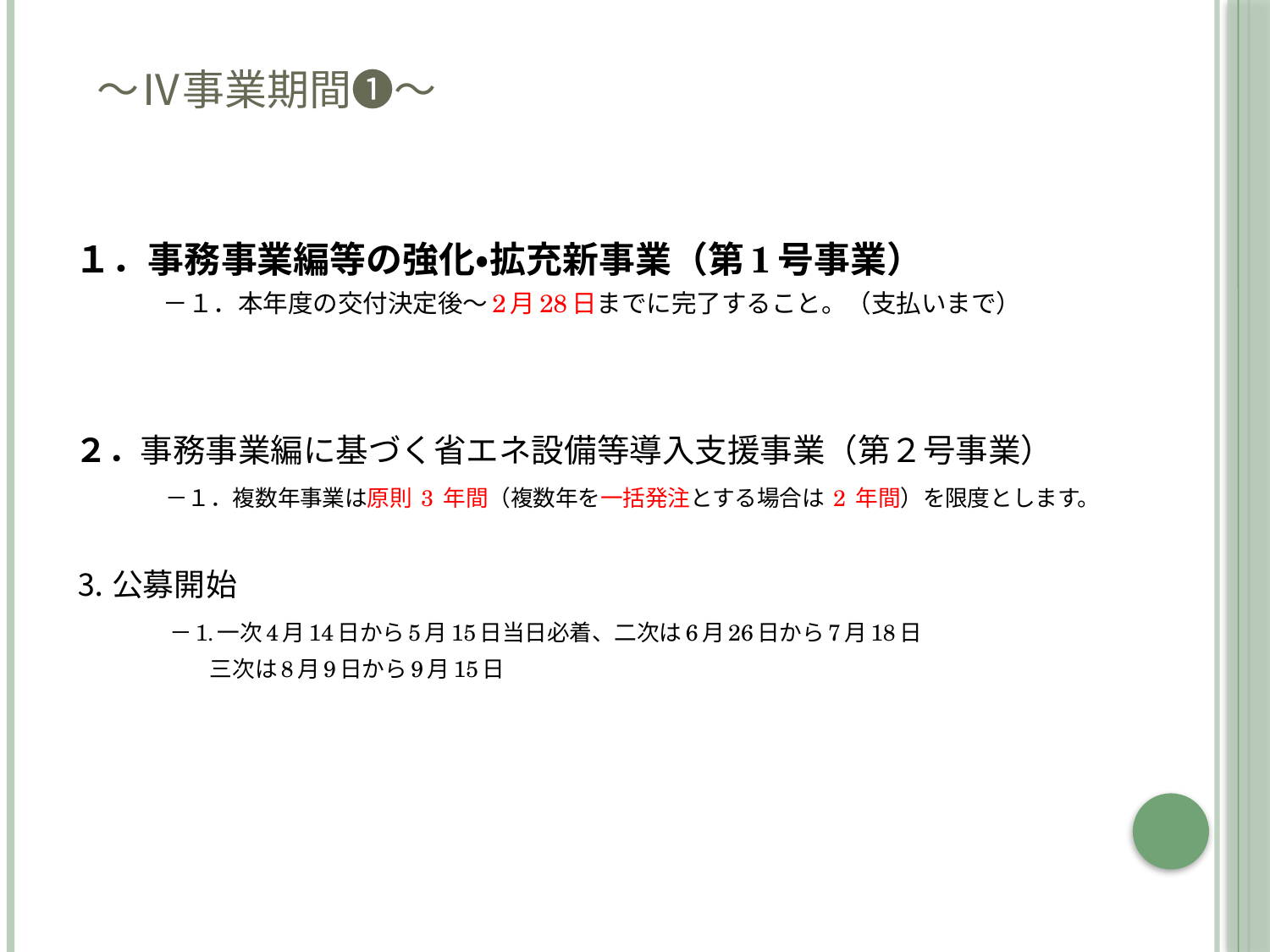

～ⅳ事業期間❶～

１．事務事業編等の強化・拡充新事業（第1号事業）
　　　　　－１．本年度の交付決定後～2月28日までに完了すること。（支払いまで）

２．事務事業編に基づく省エネ設備等導入支援事業（第２号事業）
　　　－１．複数年事業は原則 3 年間（複数年を一括発注とする場合は 2 年間）を限度とします。

⒊公募開始
　　　－1.一次4月14日から5月15日当日必着、二次は6月26日から7月18日
　　　　　　三次は8月9日から9月15日